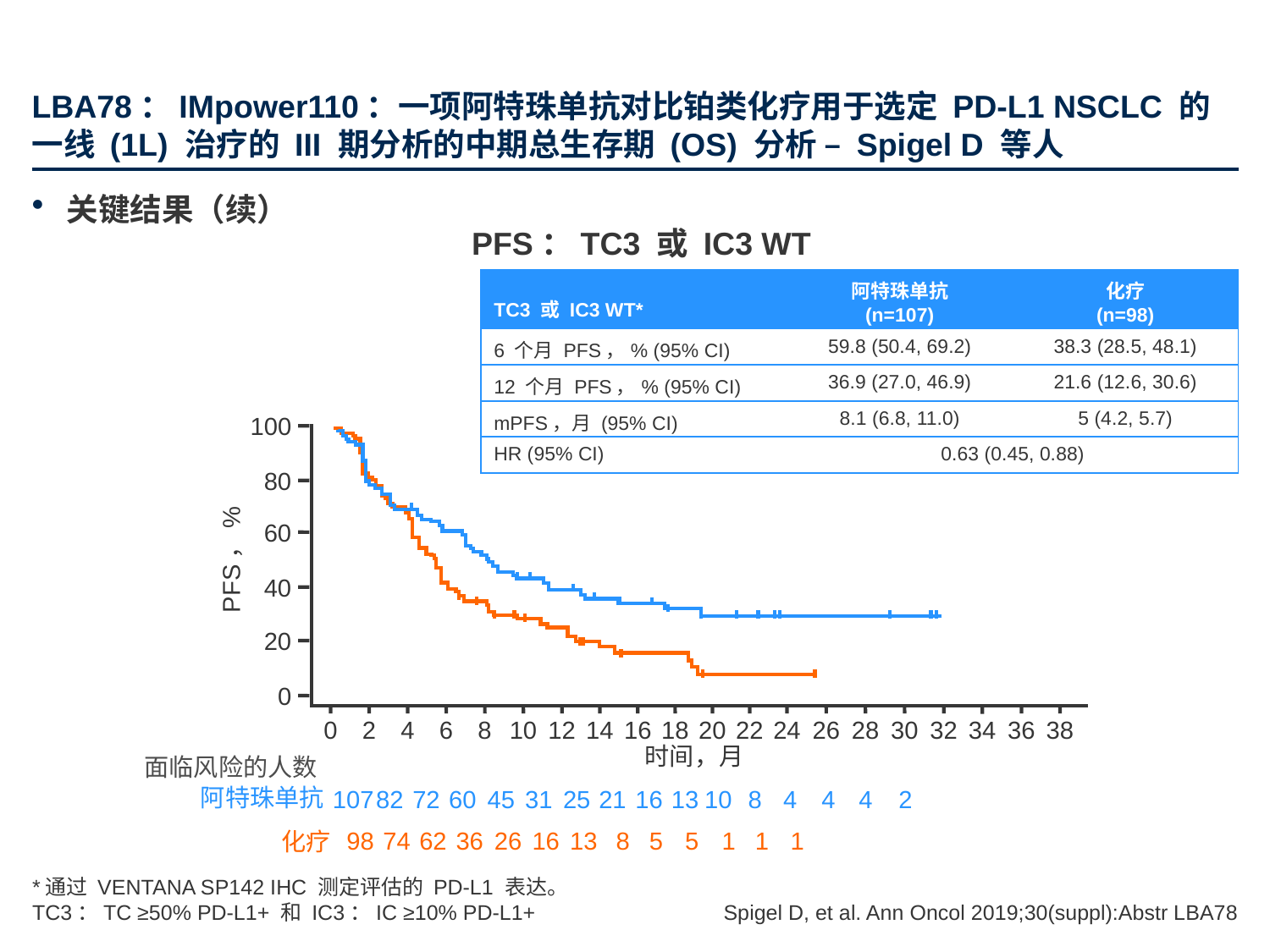

# LBA78：IMpower110：一项阿特珠单抗对比铂类化疗用于选定 PD-L1 NSCLC 的一线 (1L) 治疗的 III 期分析的中期总生存期 (OS) 分析 – Spigel D 等人
关键结果（续）

PFS：TC3 或 IC3 WT
| TC3 或 IC3 WT\* | 阿特珠单抗 (n=107) | 化疗 (n=98) |
| --- | --- | --- |
| 6 个月 PFS，% (95% CI) | 59.8 (50.4, 69.2) | 38.3 (28.5, 48.1) |
| 12 个月 PFS，% (95% CI) | 36.9 (27.0, 46.9) | 21.6 (12.6, 30.6) |
| mPFS，月 (95% CI) | 8.1 (6.8, 11.0) | 5 (4.2, 5.7) |
| HR (95% CI) | 0.63 (0.45, 0.88) |  |
100

80

60

 PFS，%
40

20

0

36

38
0
2
4
6
8
10
12
14
16
18
20
22
24
26
28
30
32
时间，月
面临风险的人数

34
阿特珠单抗
107
82
72
60
45
31
25
21
16
13
10
8
4
4
4
2

98
74
62
36
26
16
13
 8
5
5
 1
1
1
化疗
*通过 VENTANA SP142 IHC 测定评估的 PD-L1 表达。
TC3：TC ≥50% PD-L1+ 和 IC3：IC ≥10% PD-L1+
Spigel D, et al. Ann Oncol 2019;30(suppl):Abstr LBA78